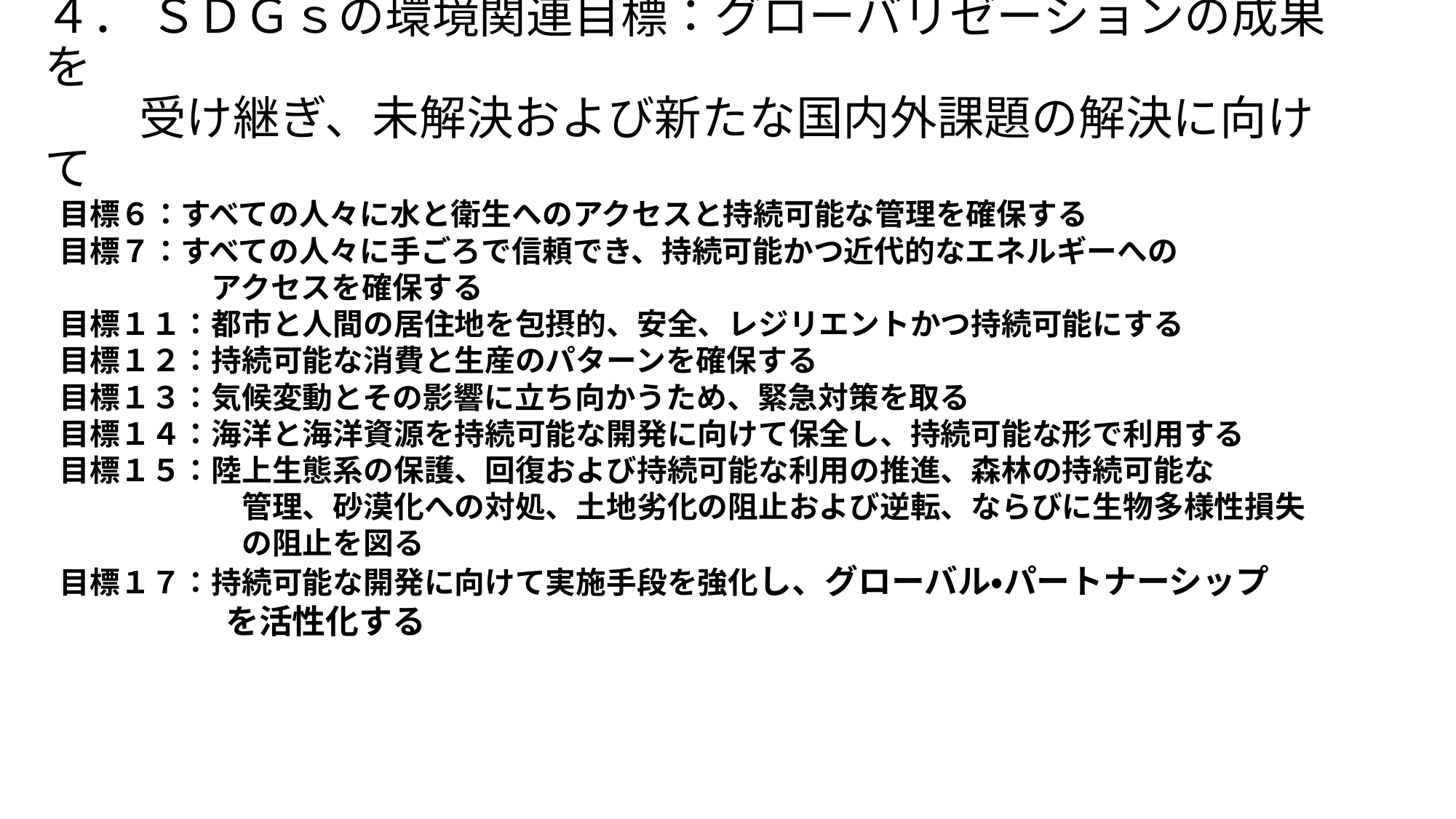

# ４． ＳＤＧｓの環境関連目標：グローバリゼーションの成果を 　　受け継ぎ、未解決および新たな国内外課題の解決に向けて
目標６：すべての人々に水と衛生へのアクセスと持続可能な管理を確保する
目標７：すべての人々に手ごろで信頼でき、持続可能かつ近代的なエネルギーへの
　　　　　アクセスを確保する
目標１１：都市と人間の居住地を包摂的、安全、レジリエントかつ持続可能にする
目標１２：持続可能な消費と生産のパターンを確保する
目標１３：気候変動とその影響に立ち向かうため、緊急対策を取る
目標１４：海洋と海洋資源を持続可能な開発に向けて保全し、持続可能な形で利用する
目標１５：陸上生態系の保護、回復および持続可能な利用の推進、森林の持続可能な
　　　　　　管理、砂漠化への対処、土地劣化の阻止および逆転、ならびに生物多様性損失
　　　　　　の阻止を図る
目標１７：持続可能な開発に向けて実施手段を強化し、グローバル・パートナーシップ
　　　　　を活性化する